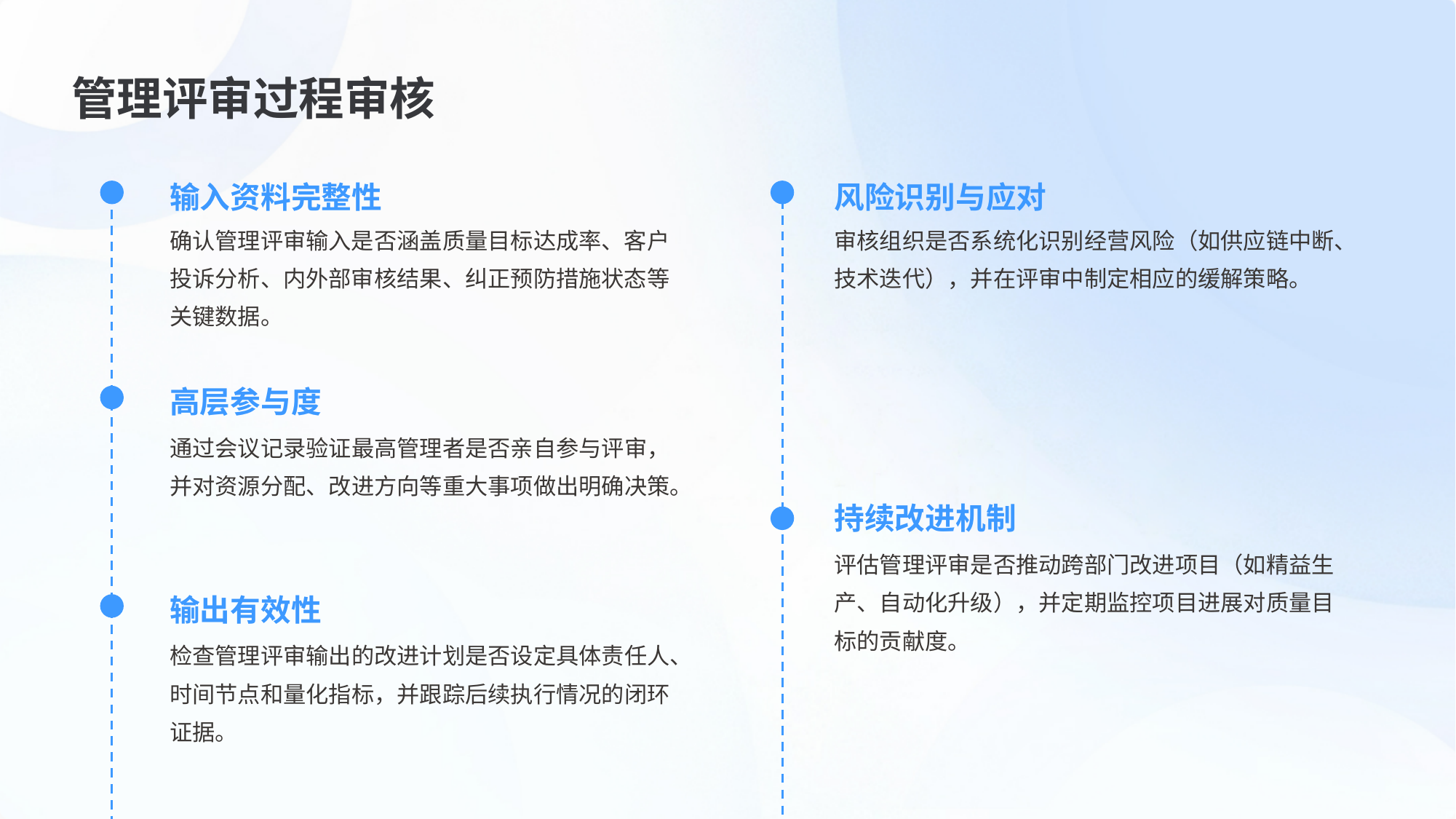

管理评审过程审核
输入资料完整性
风险识别与应对

确认管理评审输入是否涵盖质量目标达成率、客户投诉分析、内外部审核结果、纠正预防措施状态等关键数据。
审核组织是否系统化识别经营风险（如供应链中断、技术迭代），并在评审中制定相应的缓解策略。
高层参与度
通过会议记录验证最高管理者是否亲自参与评审，并对资源分配、改进方向等重大事项做出明确决策。
持续改进机制

评估管理评审是否推动跨部门改进项目（如精益生产、自动化升级），并定期监控项目进展对质量目标的贡献度。
输出有效性
检查管理评审输出的改进计划是否设定具体责任人、时间节点和量化指标，并跟踪后续执行情况的闭环证据。